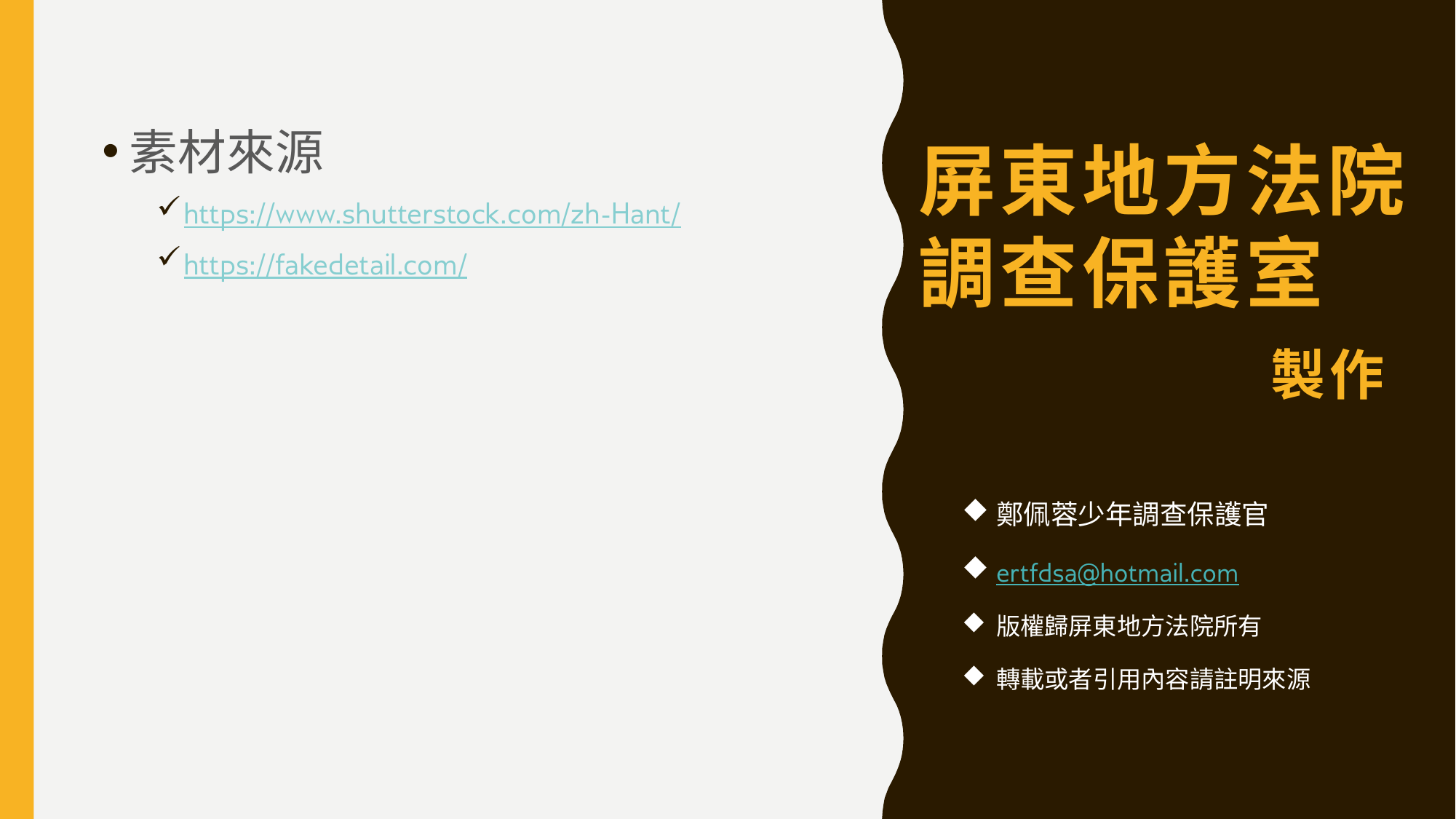

# 屏東地方法院 調查保護室 製作
素材來源
https://www.shutterstock.com/zh-Hant/
https://fakedetail.com/

鄭佩蓉少年調查保護官
ertfdsa@hotmail.com
版權歸屏東地方法院所有
轉載或者引用內容請註明來源